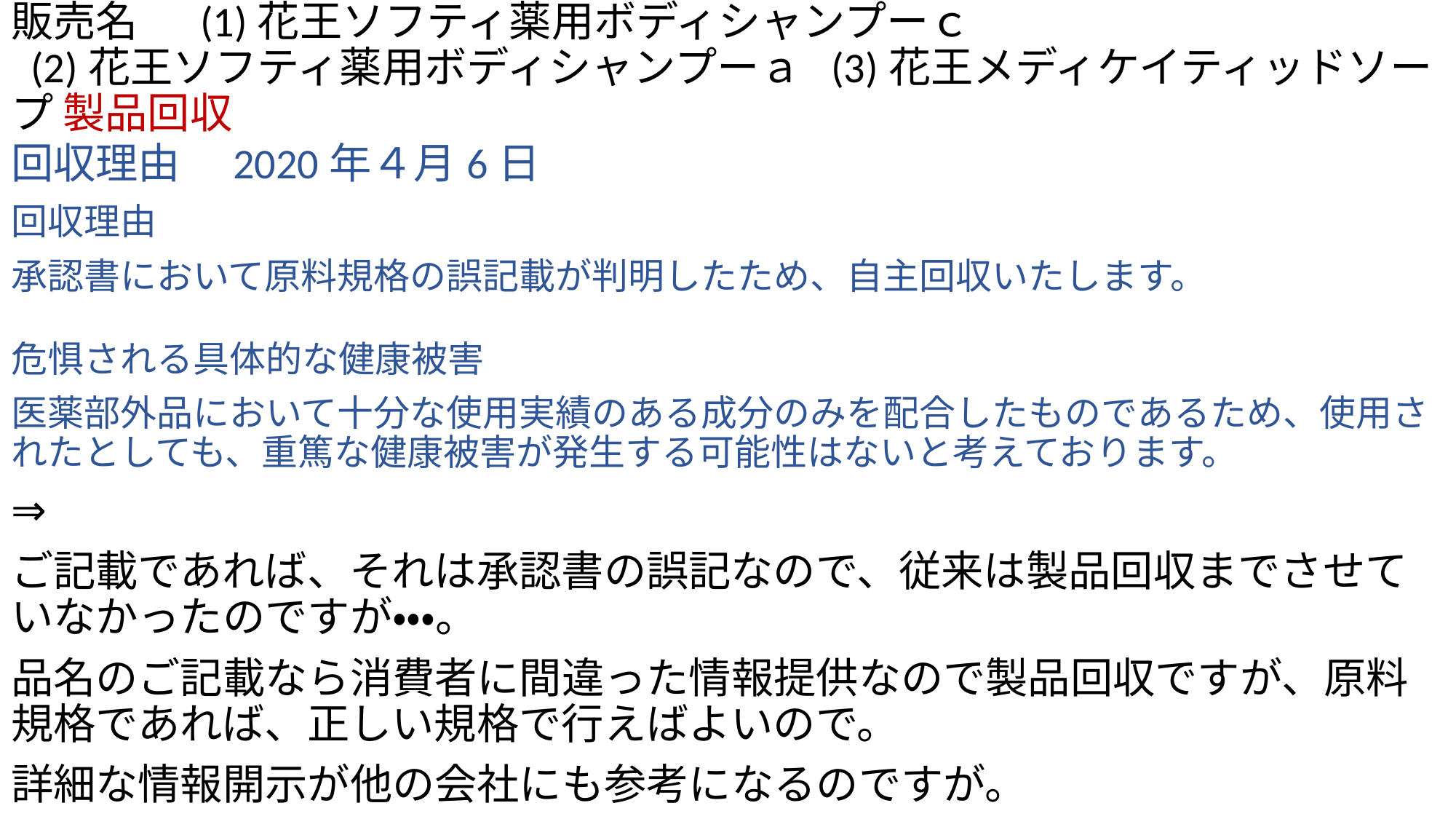

# 販売名　 (1)花王ソフティ薬用ボディシャンプーｃ (2)花王ソフティ薬用ボディシャンプーａ  (3)花王メディケイティッドソープ 製品回収
回収理由　2020年４月6日
回収理由
承認書において原料規格の誤記載が判明したため、自主回収いたします。

危惧される具体的な健康被害
医薬部外品において十分な使用実績のある成分のみを配合したものであるため、使用されたとしても、重篤な健康被害が発生する可能性はないと考えております。
⇒
ご記載であれば、それは承認書の誤記なので、従来は製品回収までさせていなかったのですが・・・。
品名のご記載なら消費者に間違った情報提供なので製品回収ですが、原料規格であれば、正しい規格で行えばよいので。
詳細な情報開示が他の会社にも参考になるのですが。